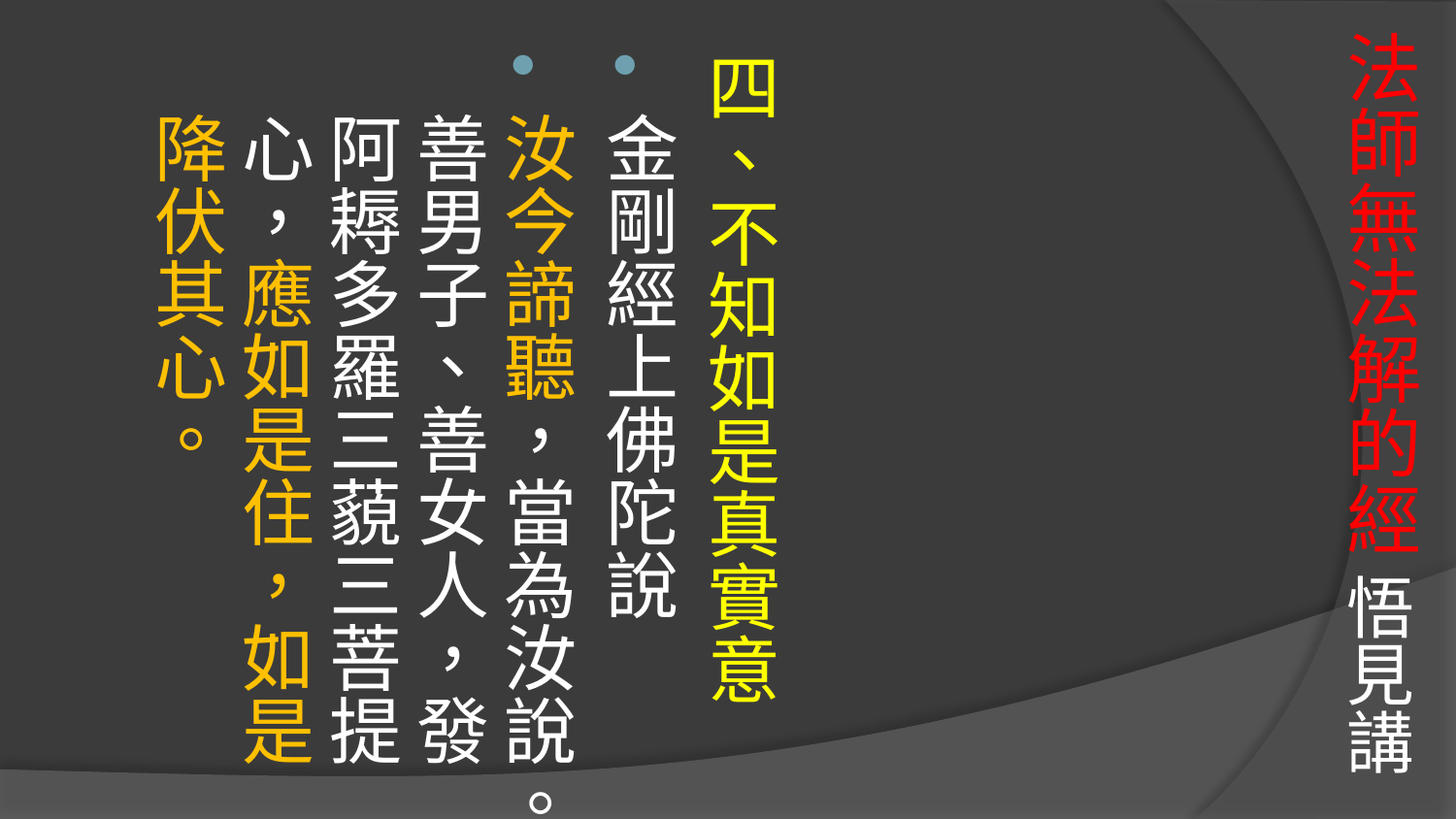

# 法師無法解的經 悟見講
四、不知如是真實意
金剛經上佛陀說
汝今諦聽，當為汝說。善男子、善女人，發阿耨多羅三藐三菩提心，應如是住，如是降伏其心。